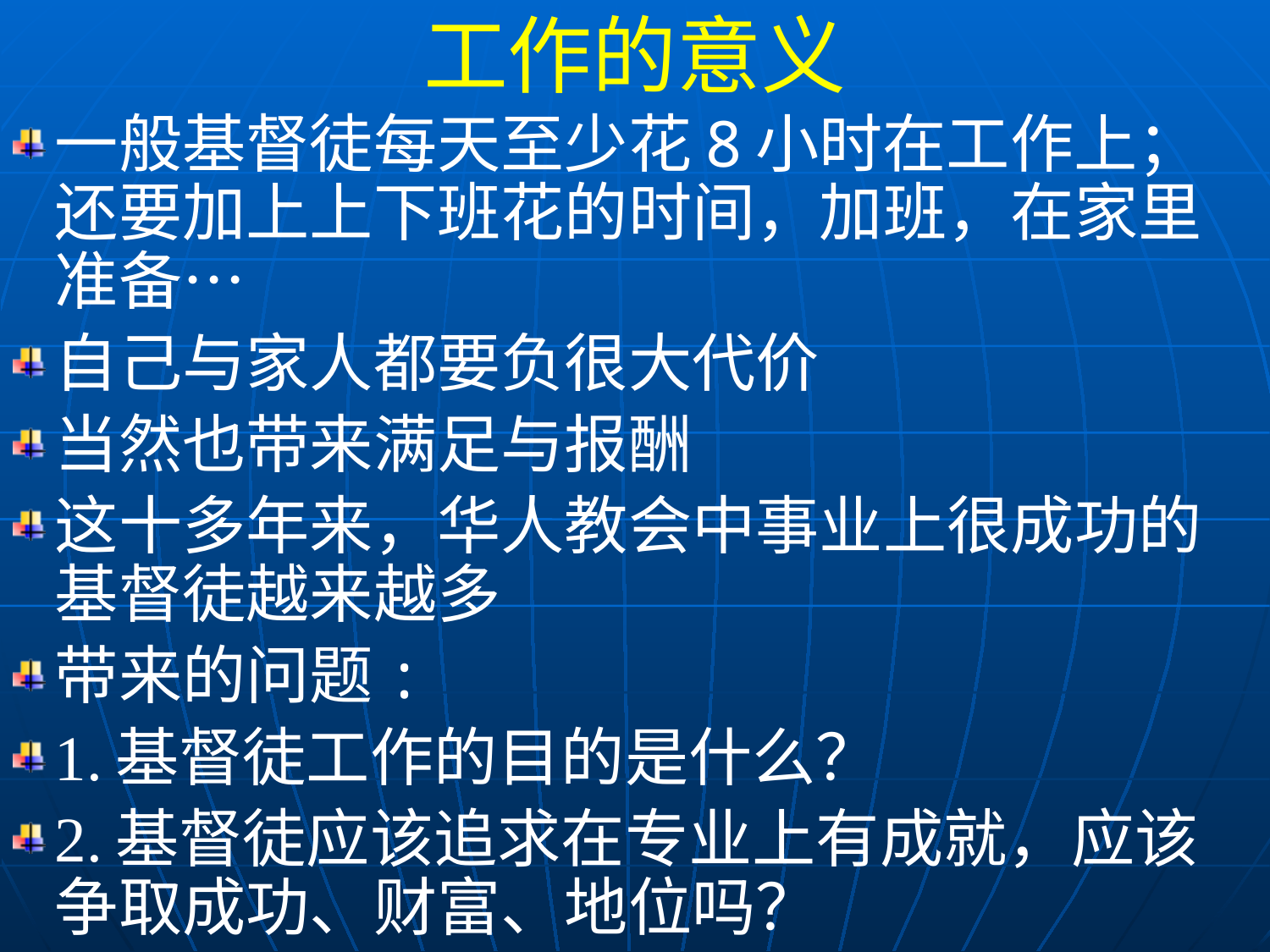

工作的意义
一般基督徒每天至少花8小时在工作上；还要加上上下班花的时间，加班，在家里准备…
自己与家人都要负很大代价
当然也带来满足与报酬
这十多年来，华人教会中事业上很成功的基督徒越来越多
带来的问题:
1.基督徒工作的目的是什么？
2.基督徒应该追求在专业上有成就，应该争取成功、财富、地位吗？